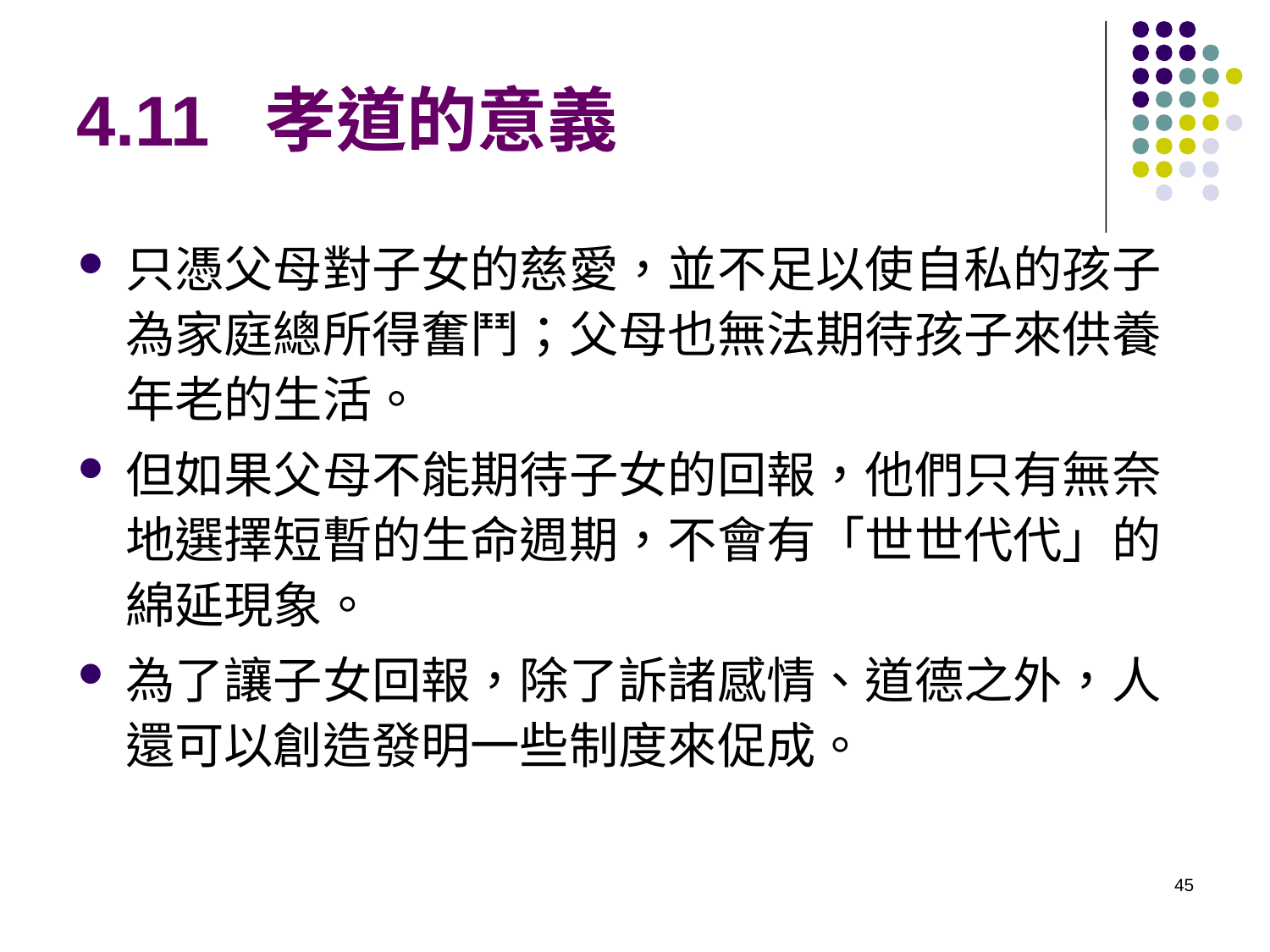

# 4.11  孝道的意義
只憑父母對子女的慈愛，並不足以使自私的孩子為家庭總所得奮鬥；父母也無法期待孩子來供養年老的生活。
但如果父母不能期待子女的回報，他們只有無奈地選擇短暫的生命週期，不會有「世世代代」的綿延現象。
為了讓子女回報，除了訴諸感情、道德之外，人還可以創造發明一些制度來促成。
45